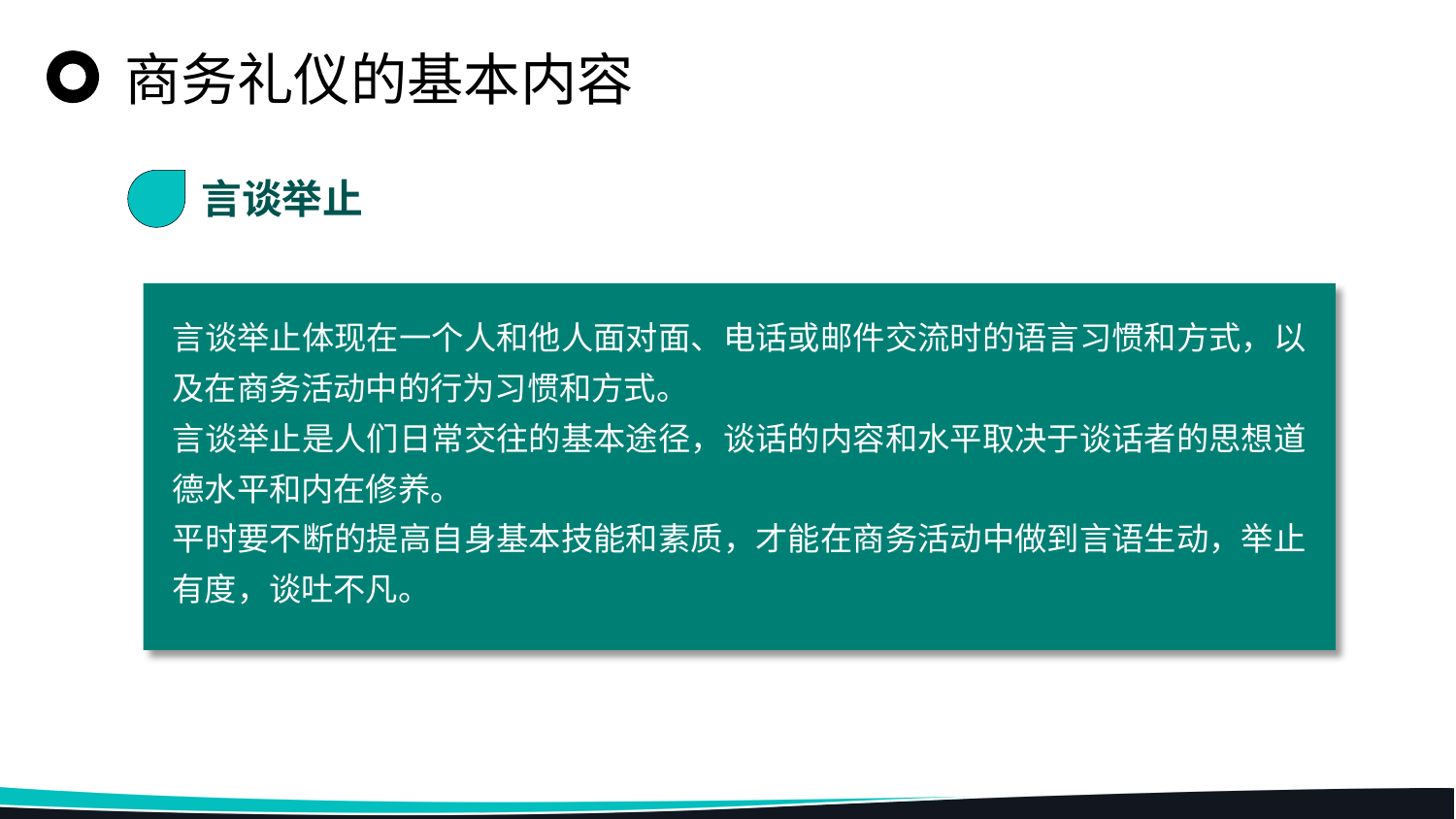

商务礼仪的基本内容
言谈举止

言谈举止体现在一个人和他人面对面、电话或邮件交流时的语言习惯和方式，以及在商务活动中的行为习惯和方式。
言谈举止是人们日常交往的基本途径，谈话的内容和水平取决于谈话者的思想道德水平和内在修养。
平时要不断的提高自身基本技能和素质，才能在商务活动中做到言语生动，举止有度，谈吐不凡。